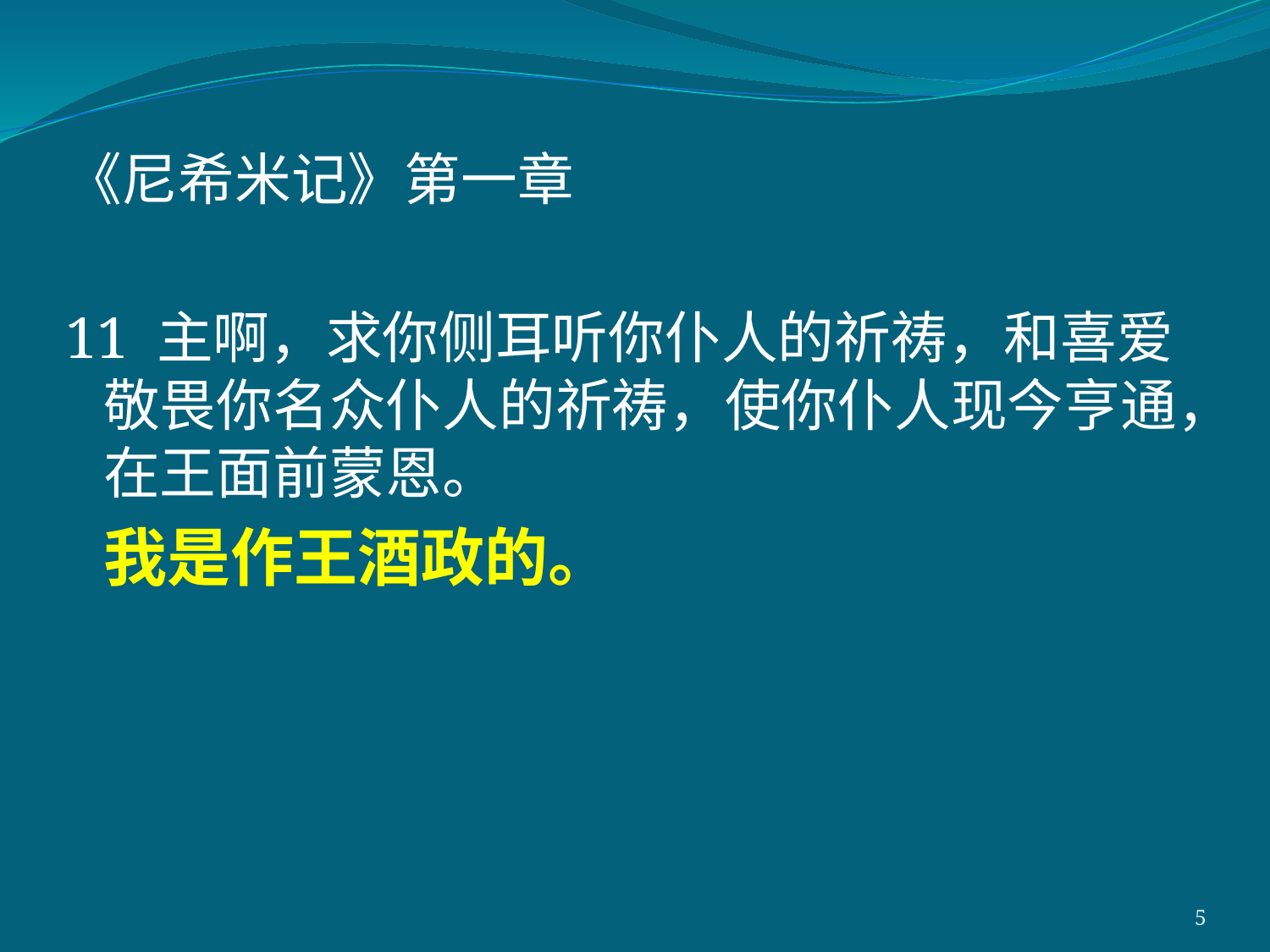

《尼希米记》第一章

11 主啊，求你侧耳听你仆人的祈祷，和喜爱敬畏你名众仆人的祈祷，使你仆人现今亨通，在王面前蒙恩。
	我是作王酒政的。

5